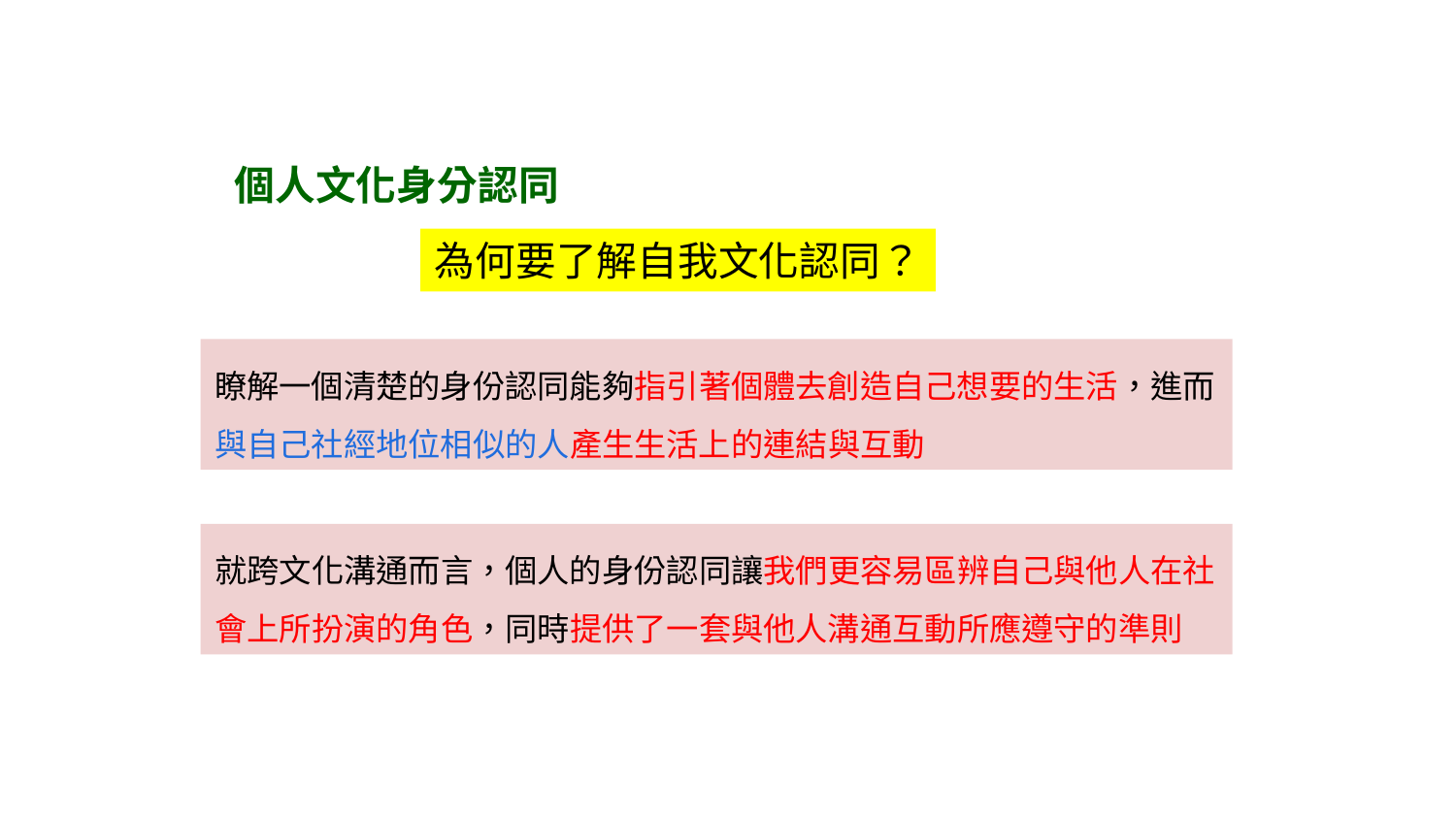

# 個人文化身分認同
為何要了解自我文化認同？
瞭解一個清楚的身份認同能夠指引著個體去創造自己想要的生活，進而與自己社經地位相似的人產生生活上的連結與互動
就跨文化溝通而言，個人的身份認同讓我們更容易區辨自己與他人在社會上所扮演的角色，同時提供了一套與他人溝通互動所應遵守的準則